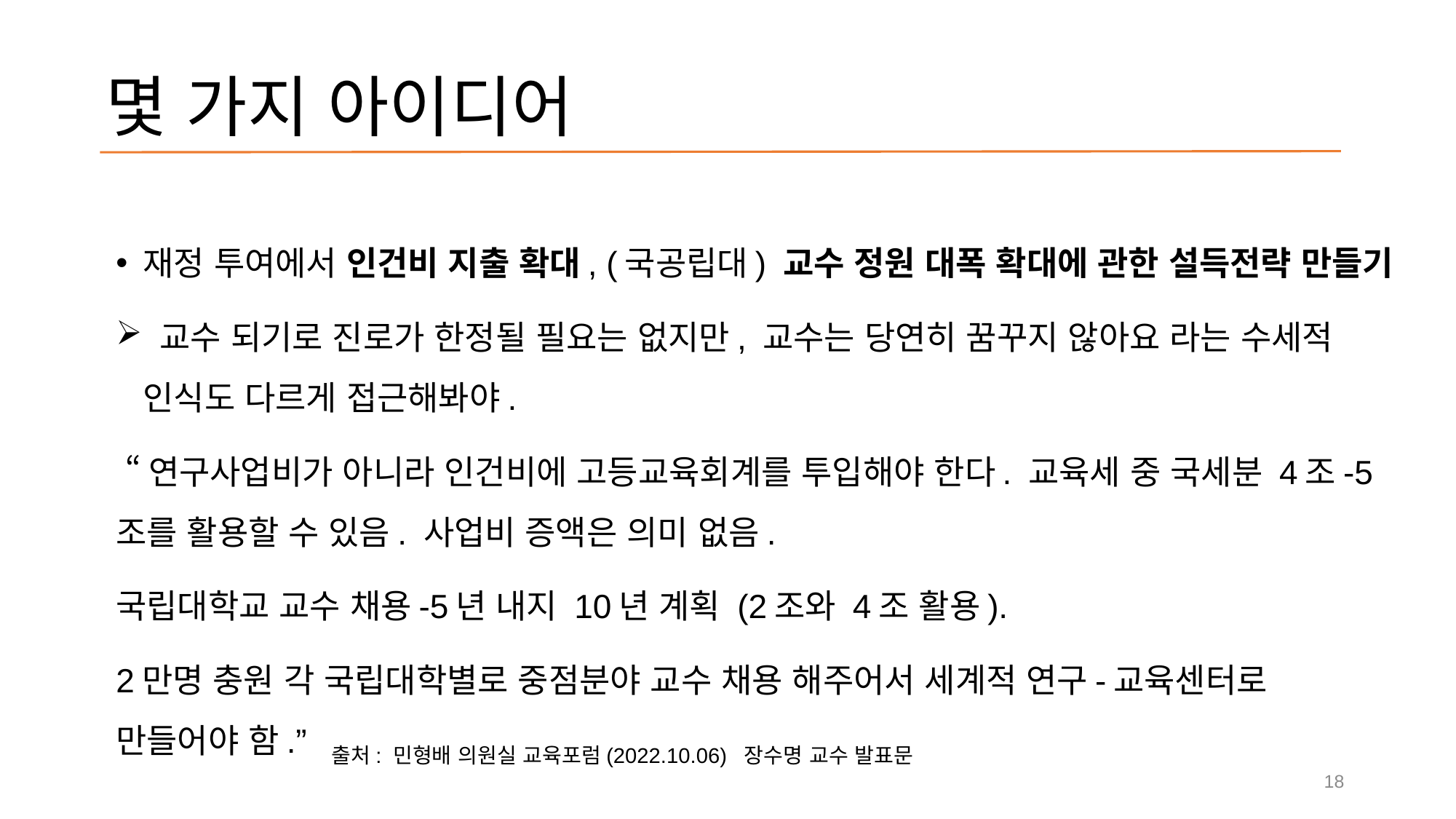

# 몇 가지 아이디어

재정 투여에서 인건비 지출 확대, (국공립대) 교수 정원 대폭 확대에 관한 설득전략 만들기
 교수 되기로 진로가 한정될 필요는 없지만, 교수는 당연히 꿈꾸지 않아요 라는 수세적 인식도 다르게 접근해봐야.
 “연구사업비가 아니라 인건비에 고등교육회계를 투입해야 한다. 교육세 중 국세분 4조-5조를 활용할 수 있음. 사업비 증액은 의미 없음.
국립대학교 교수 채용-5년 내지 10년 계획 (2조와 4조 활용).
2만명 충원 각 국립대학별로 중점분야 교수 채용 해주어서 세계적 연구-교육센터로 만들어야 함.”
출처: 민형배 의원실 교육포럼(2022.10.06)  장수명 교수 발표문
18